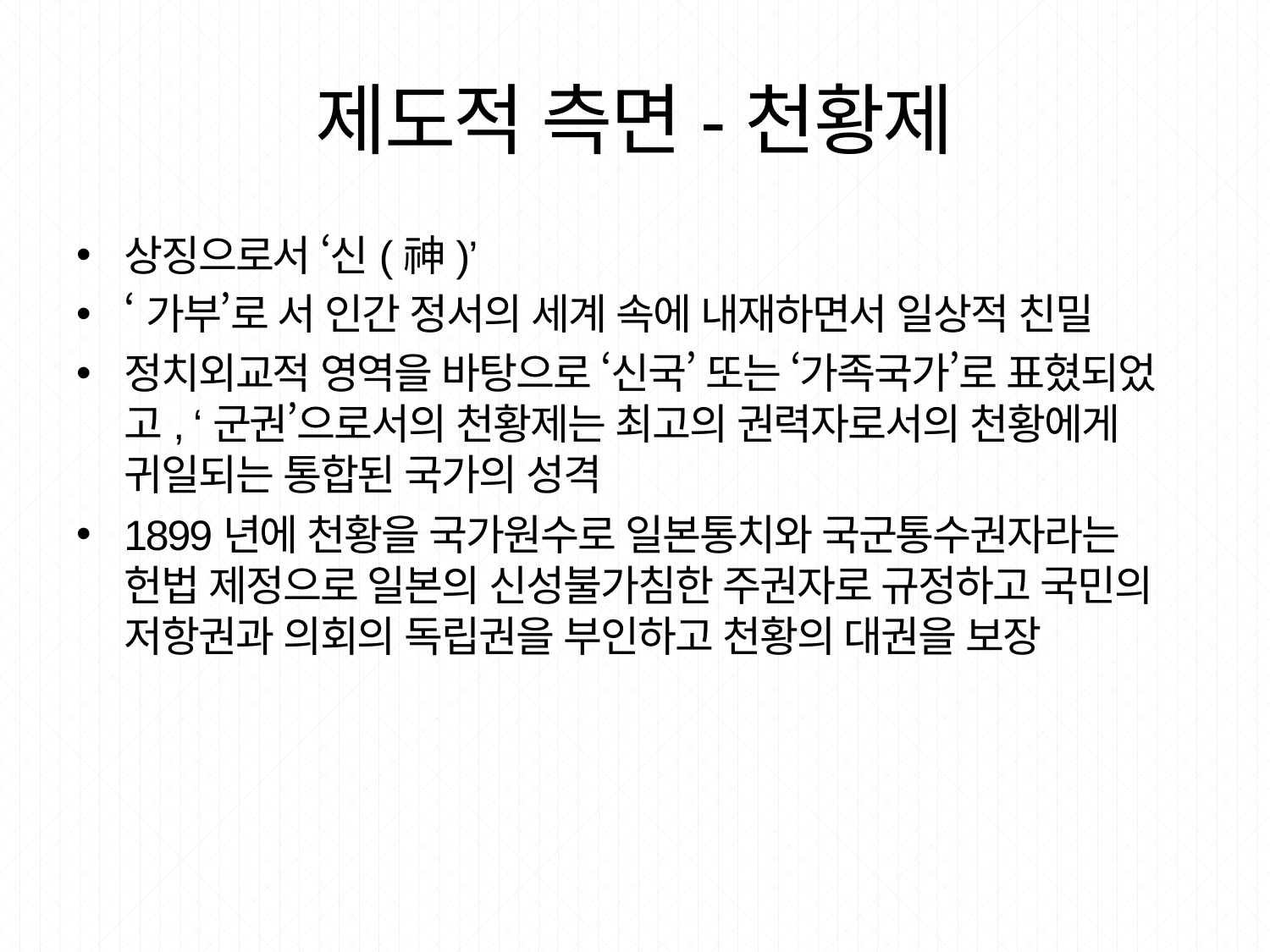

# 제도적 측면-천황제
상징으로서 ‘신(神)’
‘가부’로 서 인간 정서의 세계 속에 내재하면서 일상적 친밀
정치외교적 영역을 바탕으로 ‘신국’ 또는 ‘가족국가’로 표혔되었고, ‘군권’으로서의 천황제는 최고의 권력자로서의 천황에게 귀일되는 통합된 국가의 성격
1899년에 천황을 국가원수로 일본통치와 국군통수권자라는 헌법 제정으로 일본의 신성불가침한 주권자로 규정하고 국민의 저항권과 의회의 독립권을 부인하고 천황의 대권을 보장